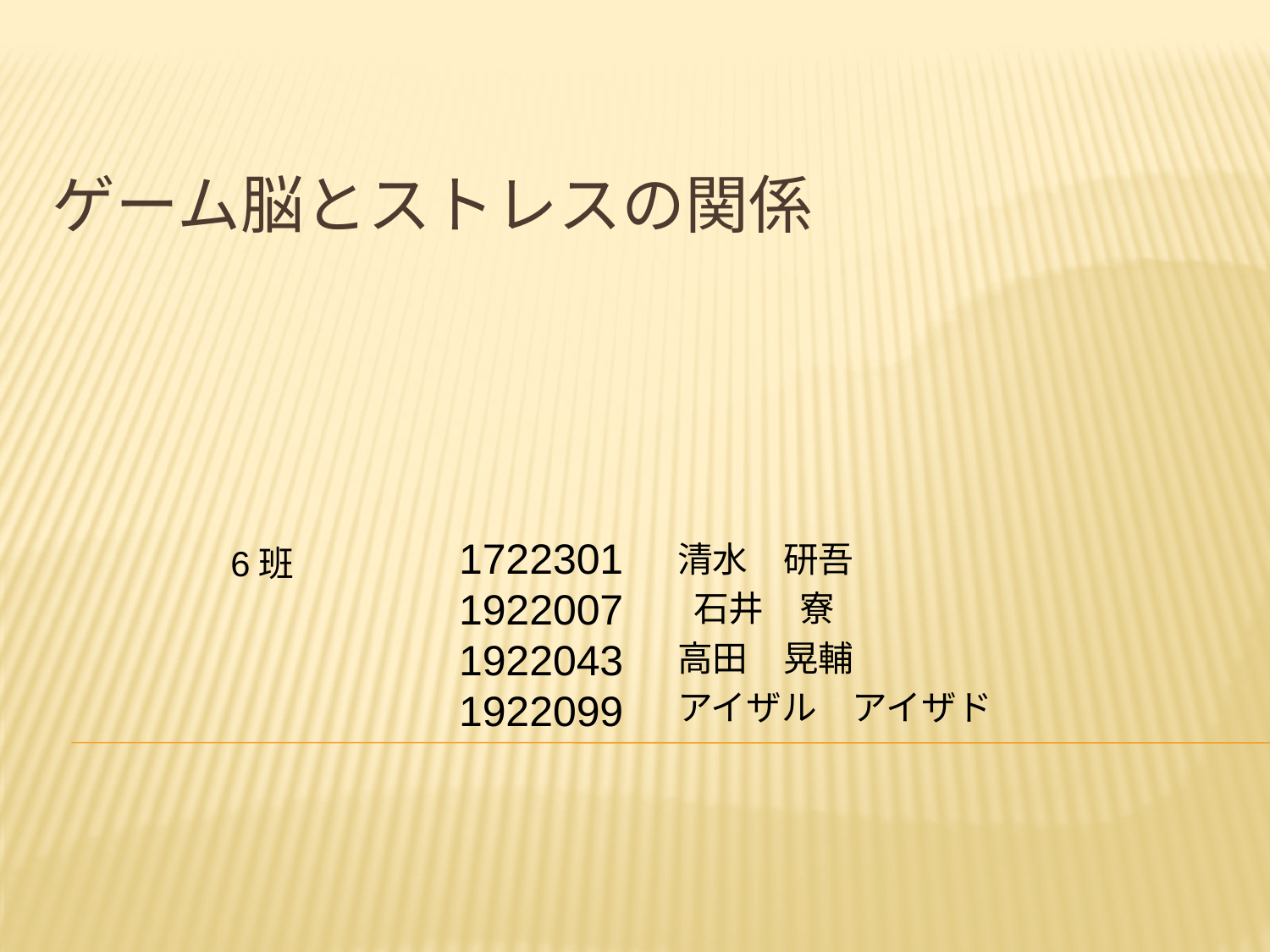

# ゲーム脳とストレスの関係
清水　研吾
 石井　寮
高田　晃輔
アイザル　アイザド
1722301
1922007
1922043
1922099
6班